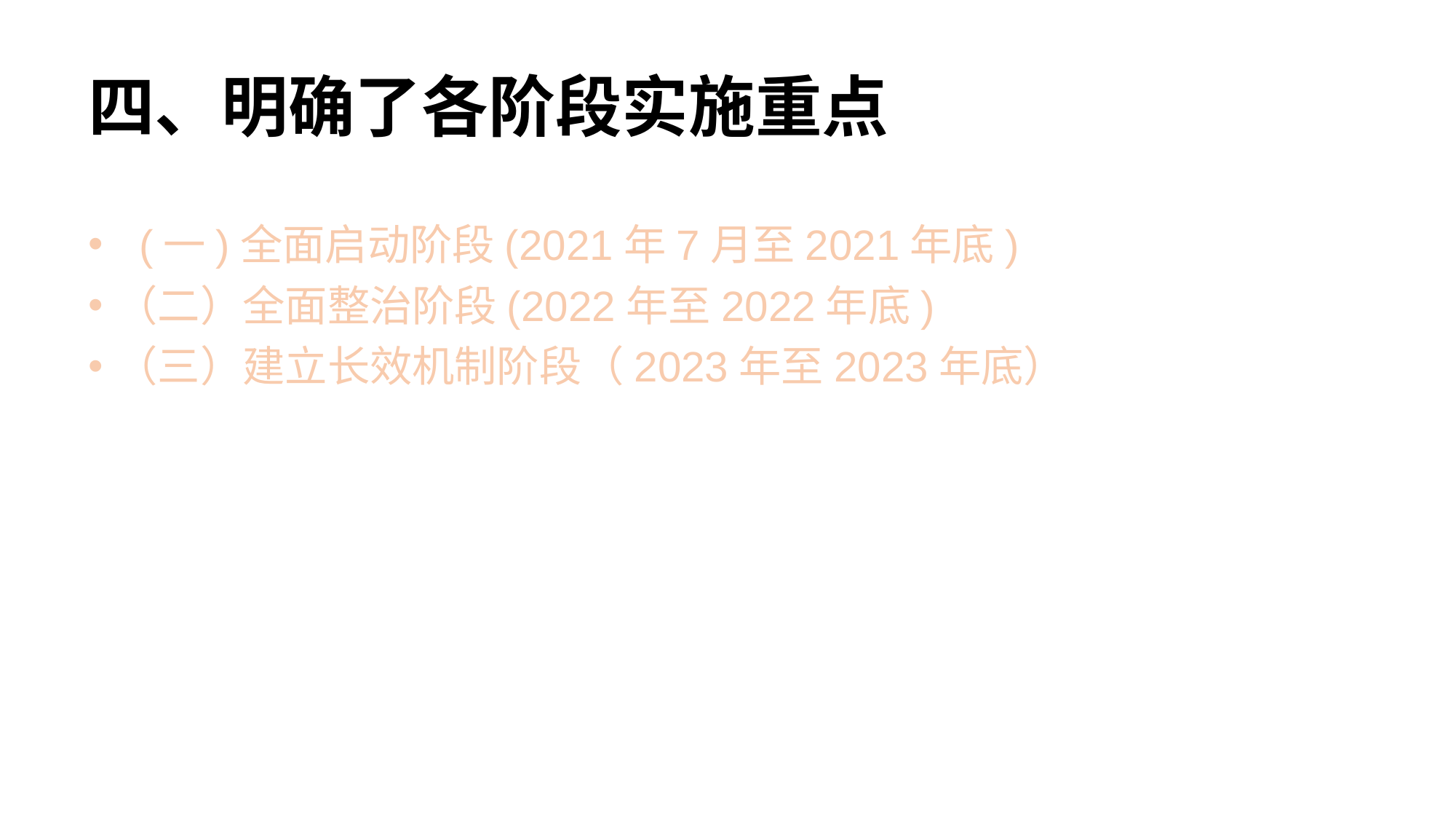

# 四、明确了各阶段实施重点
  (一)全面启动阶段(2021年7月至2021年底)
（二）全面整治阶段(2022年至2022年底)
（三）建立长效机制阶段（2023年至2023年底）